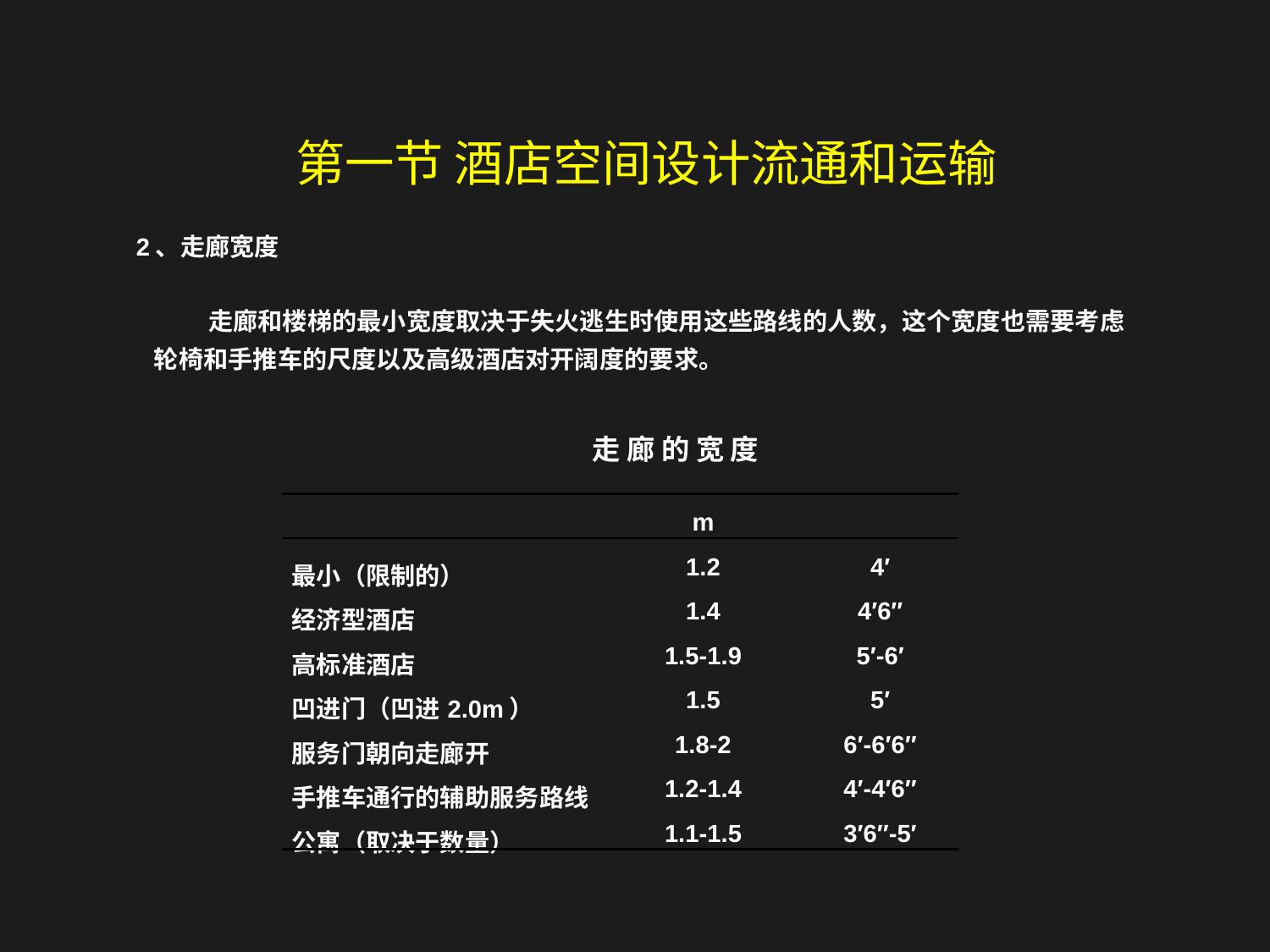

第一节 酒店空间设计流通和运输
2、走廊宽度
  走廊和楼梯的最小宽度取决于失火逃生时使用这些路线的人数，这个宽度也需要考虑轮椅和手推车的尺度以及高级酒店对开阔度的要求。
走 廊 的 宽 度
|  | m |  |
| --- | --- | --- |
| 最小（限制的） | 1.2 | 4′ |
| 经济型酒店 | 1.4 | 4′6″ |
| 高标准酒店 | 1.5-1.9 | 5′-6′ |
| 凹进门（凹进2.0m） | 1.5 | 5′ |
| 服务门朝向走廊开 | 1.8-2 | 6′-6′6″ |
| 手推车通行的辅助服务路线 | 1.2-1.4 | 4′-4′6″ |
| 公寓（取决于数量） | 1.1-1.5 | 3′6″-5′ |